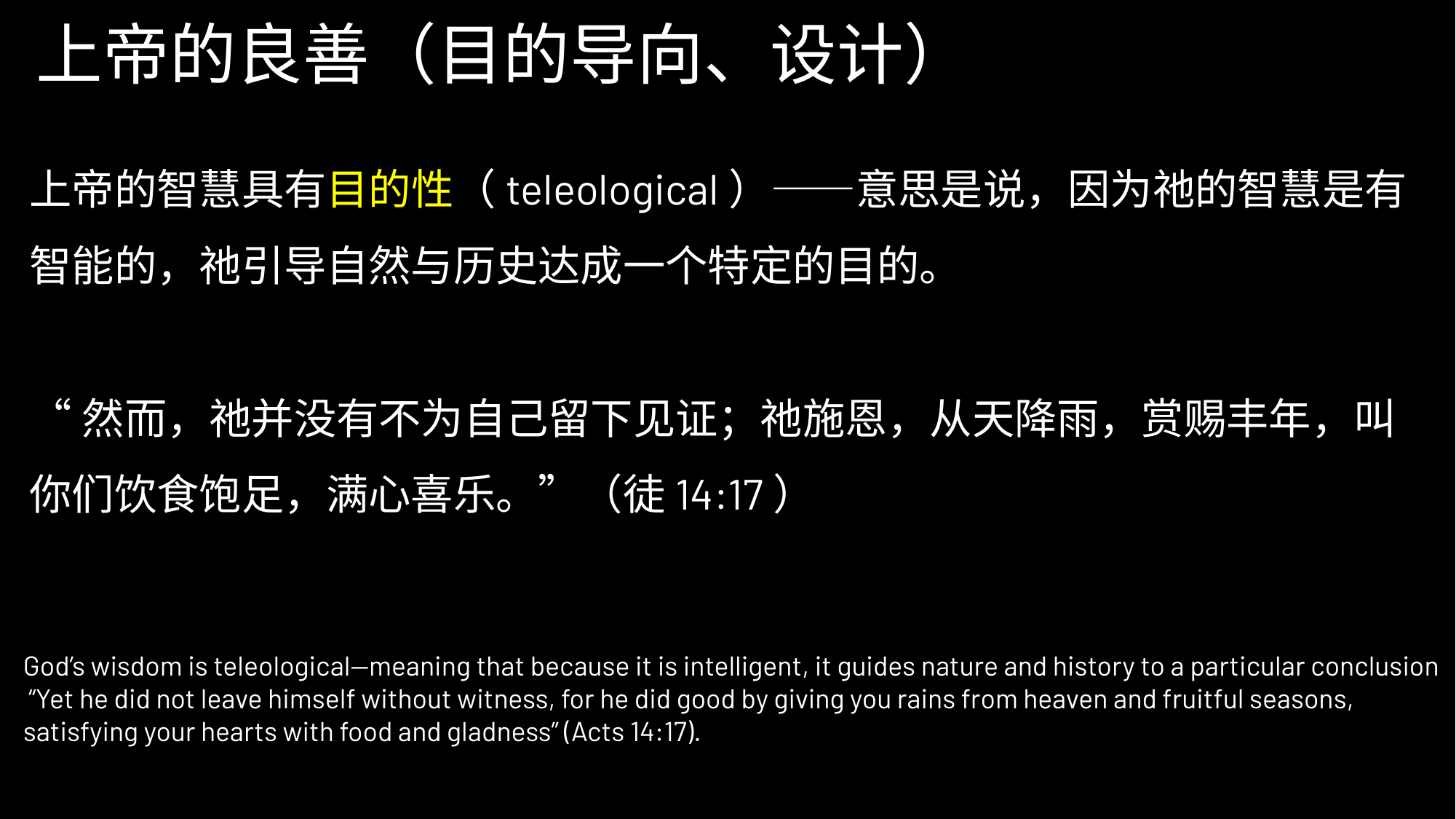

# 上帝的良善（目的导向、设计）
上帝的智慧具有目的性（teleological）——意思是说，因为祂的智慧是有智能的，祂引导自然与历史达成一个特定的目的。

“然而，祂并没有不为自己留下见证；祂施恩，从天降雨，赏赐丰年，叫你们饮食饱足，满心喜乐。”（徒14:17）

God’s wisdom is teleological—meaning that because it is intelligent, it guides nature and history to a particular conclusion
 “Yet he did not leave himself without witness, for he did good by giving you rains from heaven and fruitful seasons, satisfying your hearts with food and gladness” (Acts 14:17).